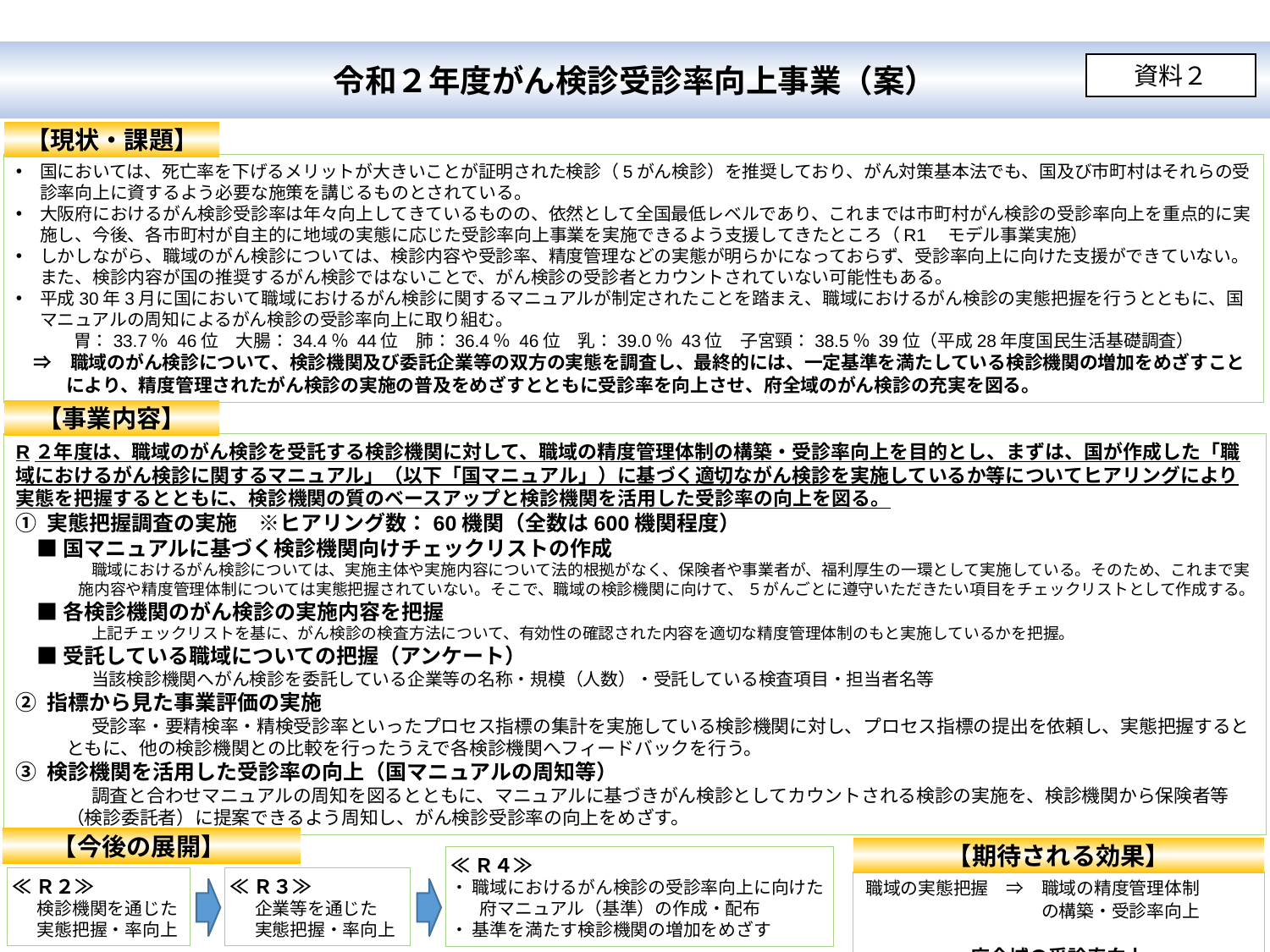

令和２年度がん検診受診率向上事業（案）
資料２
【現状・課題】
国においては、死亡率を下げるメリットが大きいことが証明された検診（5がん検診）を推奨しており、がん対策基本法でも、国及び市町村はそれらの受診率向上に資するよう必要な施策を講じるものとされている。
大阪府におけるがん検診受診率は年々向上してきているものの、依然として全国最低レベルであり、これまでは市町村がん検診の受診率向上を重点的に実施し、今後、各市町村が自主的に地域の実態に応じた受診率向上事業を実施できるよう支援してきたところ（R1　モデル事業実施）
しかしながら、職域のがん検診については、検診内容や受診率、精度管理などの実態が明らかになっておらず、受診率向上に向けた支援ができていない。また、検診内容が国の推奨するがん検診ではないことで、がん検診の受診者とカウントされていない可能性もある。
平成30年3月に国において職域におけるがん検診に関するマニュアルが制定されたことを踏まえ、職域におけるがん検診の実態把握を行うとともに、国マニュアルの周知によるがん検診の受診率向上に取り組む。
胃：33.7％ 46位　大腸：34.4％ 44位　肺：36.4％ 46位　乳：39.0％ 43位　子宮頸：38.5％ 39位（平成28年度国民生活基礎調査）
　⇒　職域のがん検診について、検診機関及び委託企業等の双方の実態を調査し、最終的には、一定基準を満たしている検診機関の増加をめざすことにより、精度管理されたがん検診の実施の普及をめざすとともに受診率を向上させ、府全域のがん検診の充実を図る。
【事業内容】
R２年度は、職域のがん検診を受託する検診機関に対して、職域の精度管理体制の構築・受診率向上を目的とし、まずは、国が作成した「職域におけるがん検診に関するマニュアル」（以下「国マニュアル」）に基づく適切ながん検診を実施しているか等についてヒアリングにより実態を把握するとともに、検診機関の質のベースアップと検診機関を活用した受診率の向上を図る。
① 実態把握調査の実施　※ヒアリング数：60機関（全数は600機関程度）
　■ 国マニュアルに基づく検診機関向けチェックリストの作成
職域におけるがん検診については、実施主体や実施内容について法的根拠がなく、保険者や事業者が、福利厚生の一環として実施している。そのため、これまで実施内容や精度管理体制については実態把握されていない。そこで、職域の検診機関に向けて、 ５がんごとに遵守いただきたい項目をチェックリストとして作成する。
　■ 各検診機関のがん検診の実施内容を把握
上記チェックリストを基に、がん検診の検査方法について、有効性の確認された内容を適切な精度管理体制のもと実施しているかを把握。
　■ 受託している職域についての把握（アンケート）
当該検診機関へがん検診を委託している企業等の名称・規模（人数）・受託している検査項目・担当者名等
② 指標から見た事業評価の実施
受診率・要精検率・精検受診率といったプロセス指標の集計を実施している検診機関に対し、プロセス指標の提出を依頼し、実態把握するとともに、他の検診機関との比較を行ったうえで各検診機関へフィードバックを行う。
③ 検診機関を活用した受診率の向上（国マニュアルの周知等）
調査と合わせマニュアルの周知を図るとともに、マニュアルに基づきがん検診としてカウントされる検診の実施を、検診機関から保険者等（検診委託者）に提案できるよう周知し、がん検診受診率の向上をめざす。
【今後の展開】
【期待される効果】
≪Ｒ４≫
・ 職域におけるがん検診の受診率向上に向けた   府マニュアル（基準）の作成・配布
・ 基準を満たす検診機関の増加をめざす
≪Ｒ２≫
検診機関を通じた
実態把握・率向上
≪Ｒ３≫
企業等を通じた
実態把握・率向上
職域の実態把握　⇒　職域の精度管理体制
　　　　　　　　　　の構築・受診率向上
府全域の受診率向上